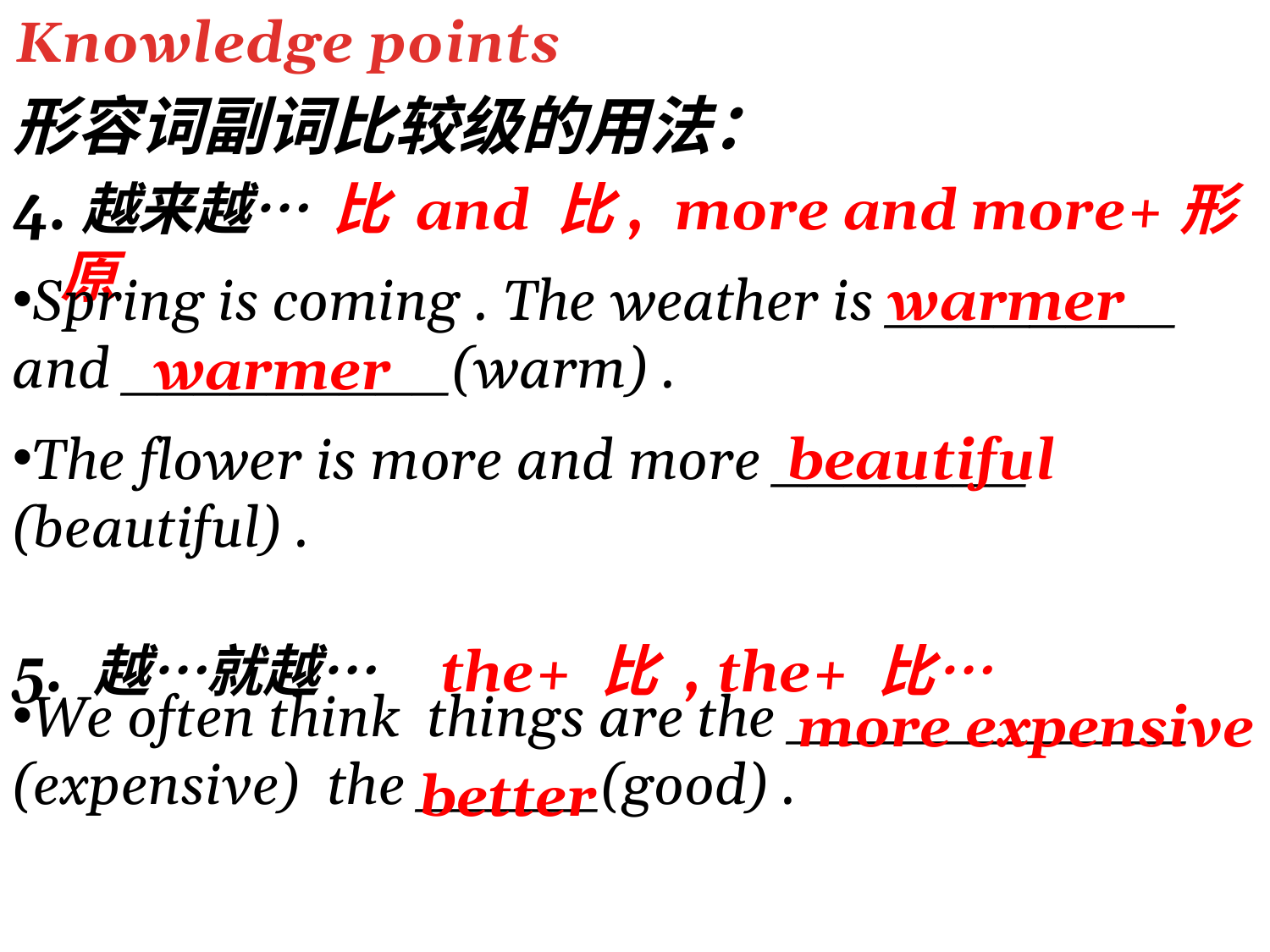

Knowledge points
形容词副词比较级的用法：
4.越来越…  比 and 比,  more and more+形原

5. 越…就越…    the+ 比 , the+ 比…

Spring is coming . The weather is ________
and _________(warm) .
warmer
warmer
The flower is more and more _______ (beautiful) .
beautiful
We often think  things are the ___________ (expensive)  the _____(good) .
more expensive
better